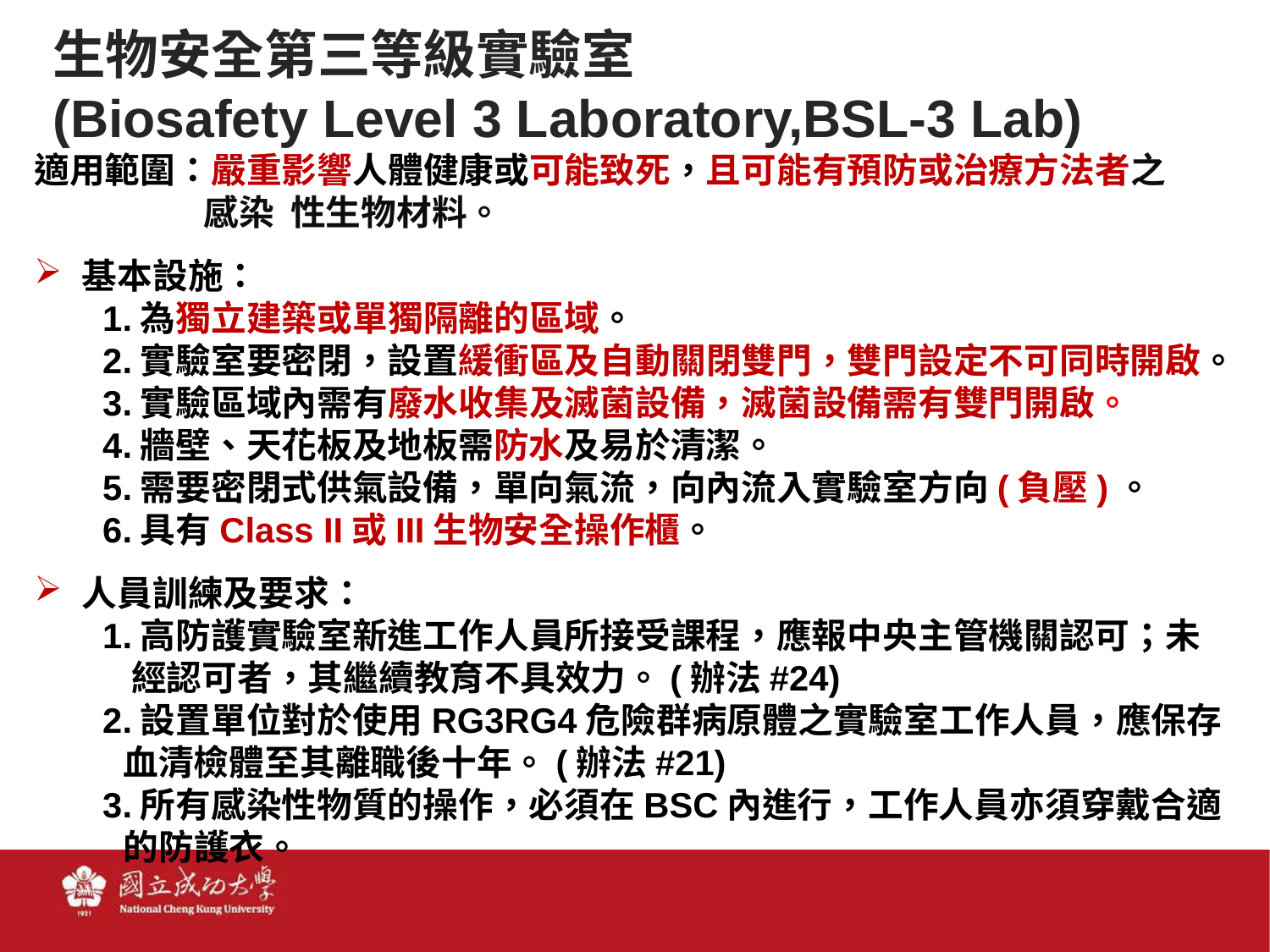

# 生物安全第三等級實驗室 (Biosafety Level 3 Laboratory,BSL-3 Lab)
適用範圍：嚴重影響人體健康或可能致死，且可能有預防或治療方法者之
                    感染  性生物材料。
基本設施：
       1.為獨立建築或單獨隔離的區域。
       2.實驗室要密閉，設置緩衝區及自動關閉雙門，雙門設定不可同時開啟。
       3.實驗區域內需有廢水收集及滅菌設備，滅菌設備需有雙門開啟。
       4.牆壁、天花板及地板需防水及易於清潔。
       5.需要密閉式供氣設備，單向氣流，向內流入實驗室方向(負壓)。
       6.具有Class II或III生物安全操作櫃。
人員訓練及要求：
       1.高防護實驗室新進工作人員所接受課程，應報中央主管機關認可；未
           經認可者，其繼續教育不具效力。(辦法#24)
       2.設置單位對於使用RG3RG4危險群病原體之實驗室工作人員，應保存
          血清檢體至其離職後十年。(辦法#21)
       3.所有感染性物質的操作，必須在BSC內進行，工作人員亦須穿戴合適
          的防護衣。